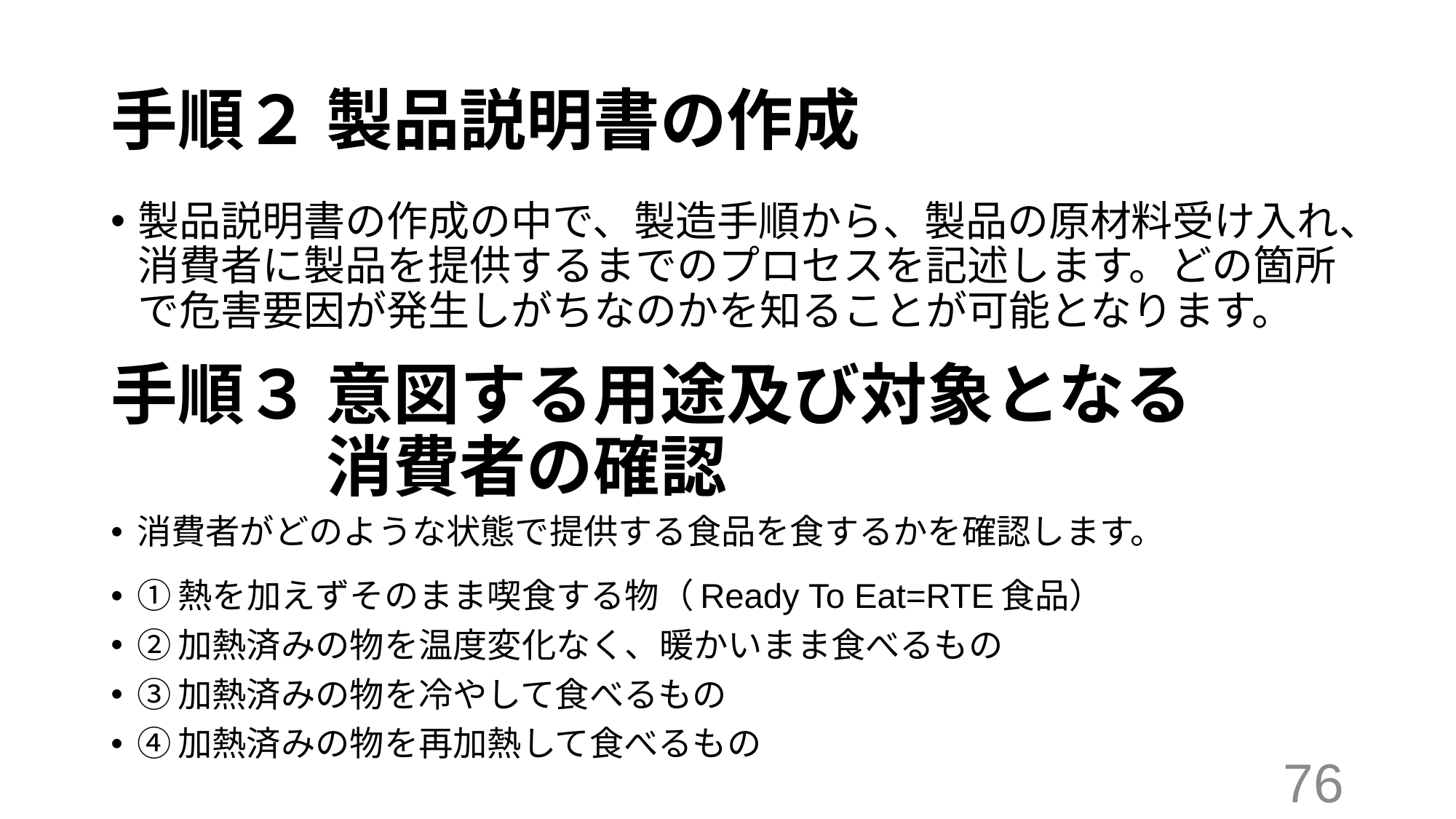

# 手順２ 製品説明書の作成
製品説明書の作成の中で、製造手順から、製品の原材料受け入れ、消費者に製品を提供するまでのプロセスを記述します。どの箇所で危害要因が発生しがちなのかを知ることが可能となります。

手順３ 意図する用途及び対象となる
　　　 消費者の確認
消費者がどのような状態で提供する食品を食するかを確認します。

①熱を加えずそのまま喫食する物（Ready To Eat=RTE食品）
②加熱済みの物を温度変化なく、暖かいまま食べるもの
③加熱済みの物を冷やして食べるもの
④加熱済みの物を再加熱して食べるもの
76